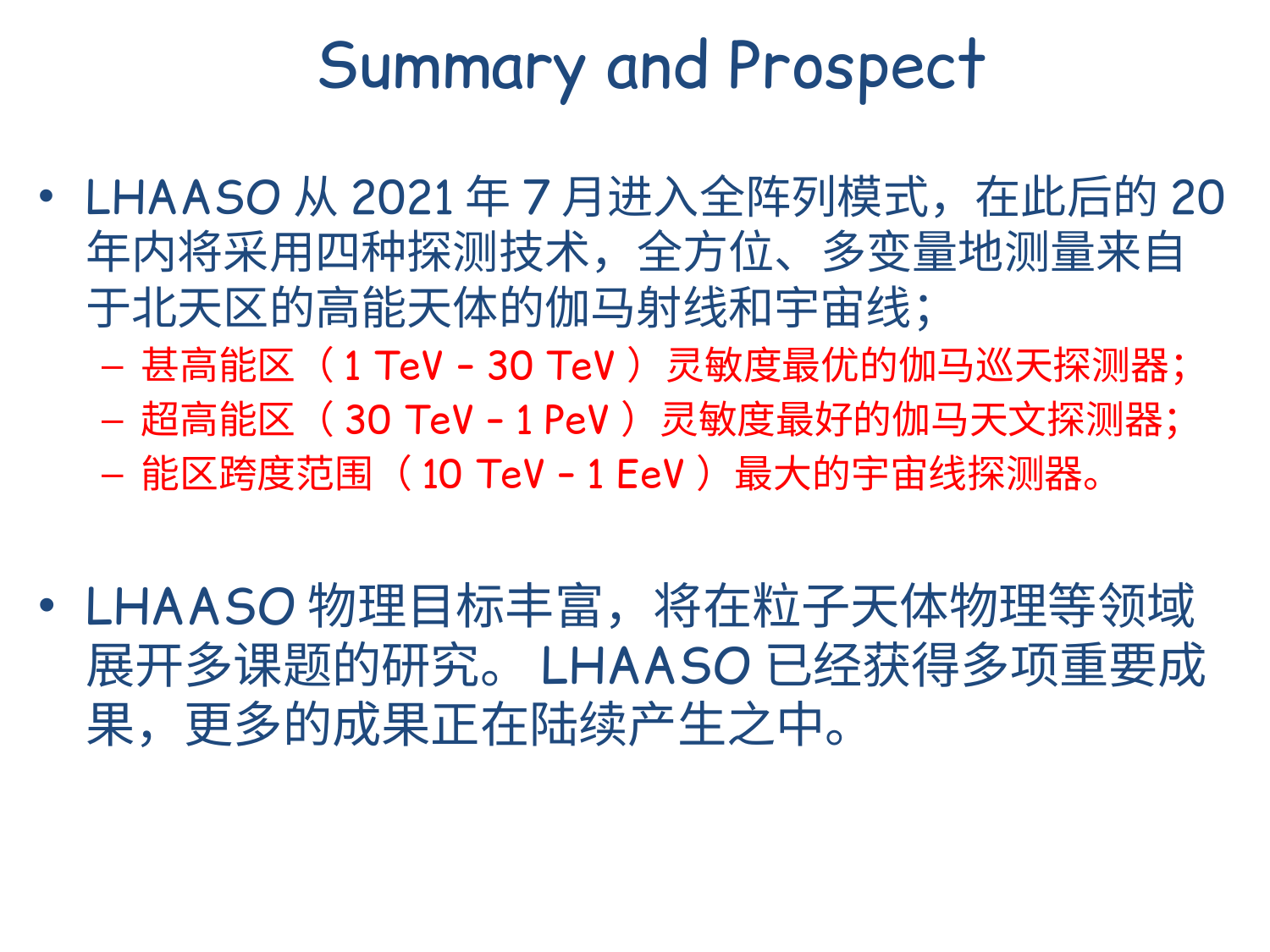

# Summary and Prospect

LHAASO从2021年7月进入全阵列模式，在此后的20年内将采用四种探测技术，全方位、多变量地测量来自于北天区的高能天体的伽马射线和宇宙线；
甚高能区（1 TeV – 30 TeV）灵敏度最优的伽马巡天探测器；
超高能区（30 TeV – 1 PeV）灵敏度最好的伽马天文探测器；
能区跨度范围（10 TeV – 1 EeV）最大的宇宙线探测器。

LHAASO物理目标丰富，将在粒子天体物理等领域展开多课题的研究。LHAASO已经获得多项重要成果，更多的成果正在陆续产生之中。